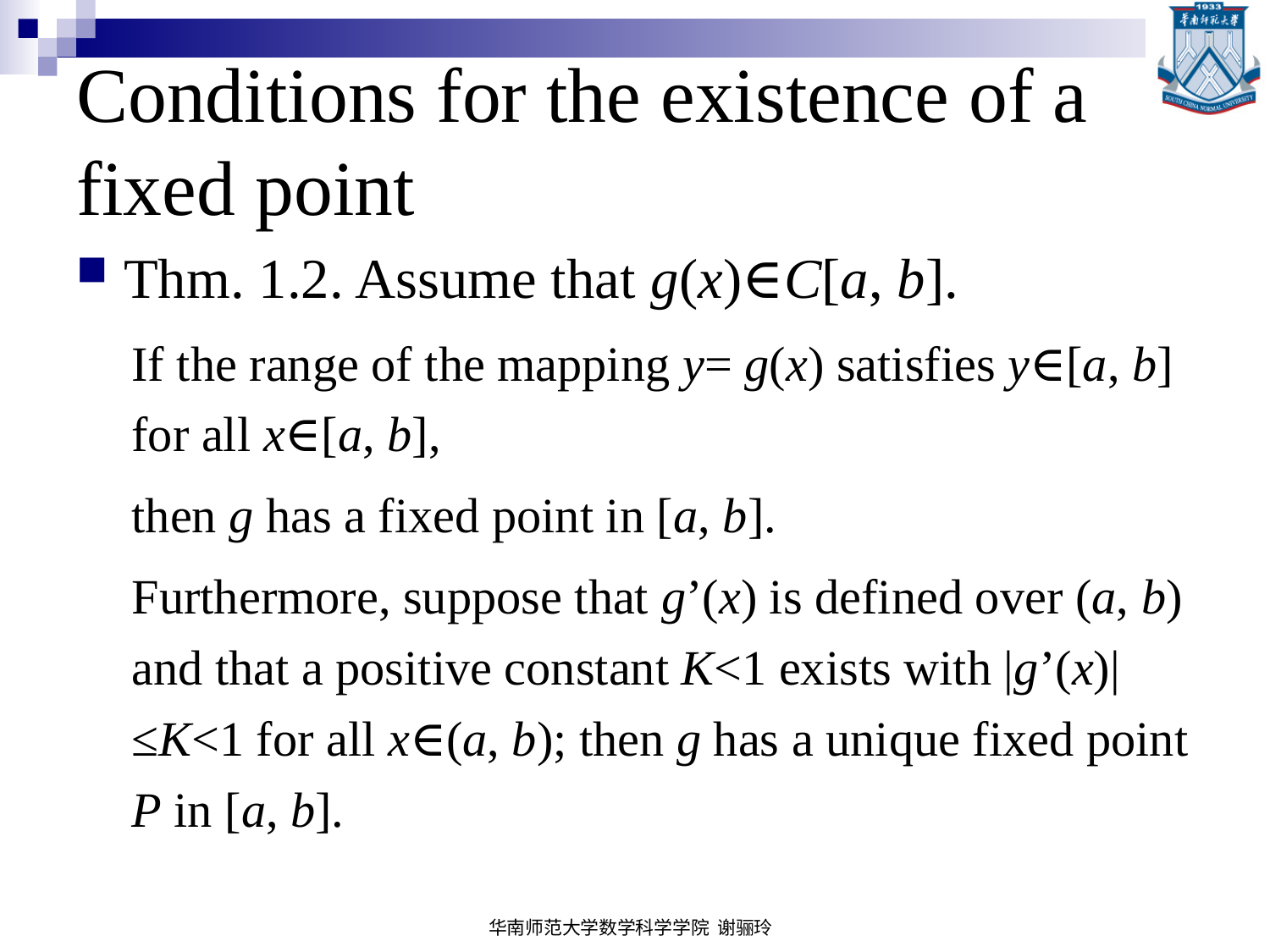

# Conditions for the existence of a fixed point
Thm. 1.2. Assume that g(x)∈C[a, b].
If the range of the mapping y= g(x) satisfies y∈[a, b] for all x∈[a, b],
then g has a fixed point in [a, b].
Furthermore, suppose that g’(x) is defined over (a, b) and that a positive constant K<1 exists with |g’(x)|≤K<1 for all x∈(a, b); then g has a unique fixed point P in [a, b].

华南师范大学数学科学学院  谢骊玲